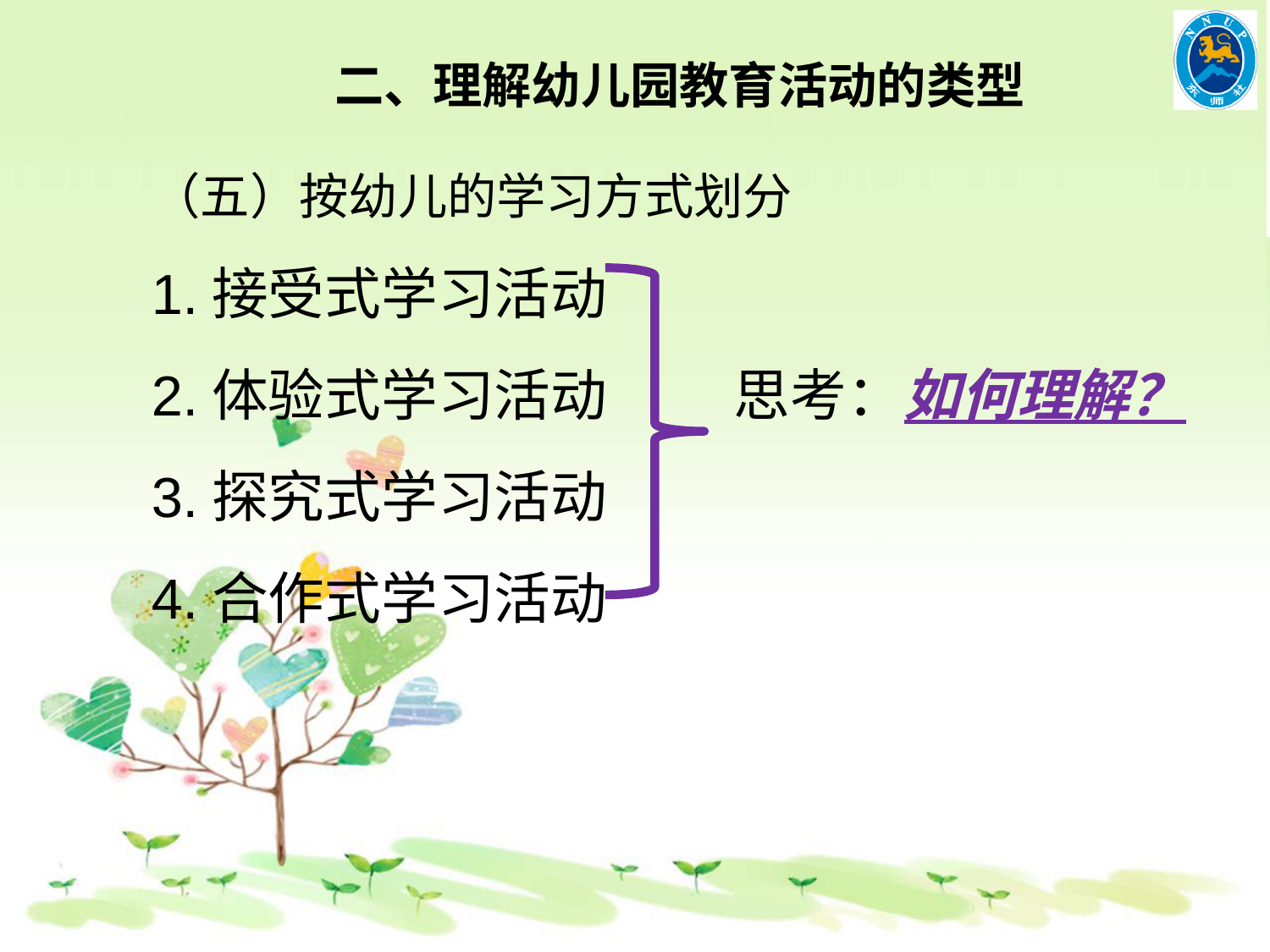

二、理解幼儿园教育活动的类型
（五）按幼儿的学习方式划分
1.接受式学习活动
2.体验式学习活动          思考：如何理解？
3.探究式学习活动
4.合作式学习活动